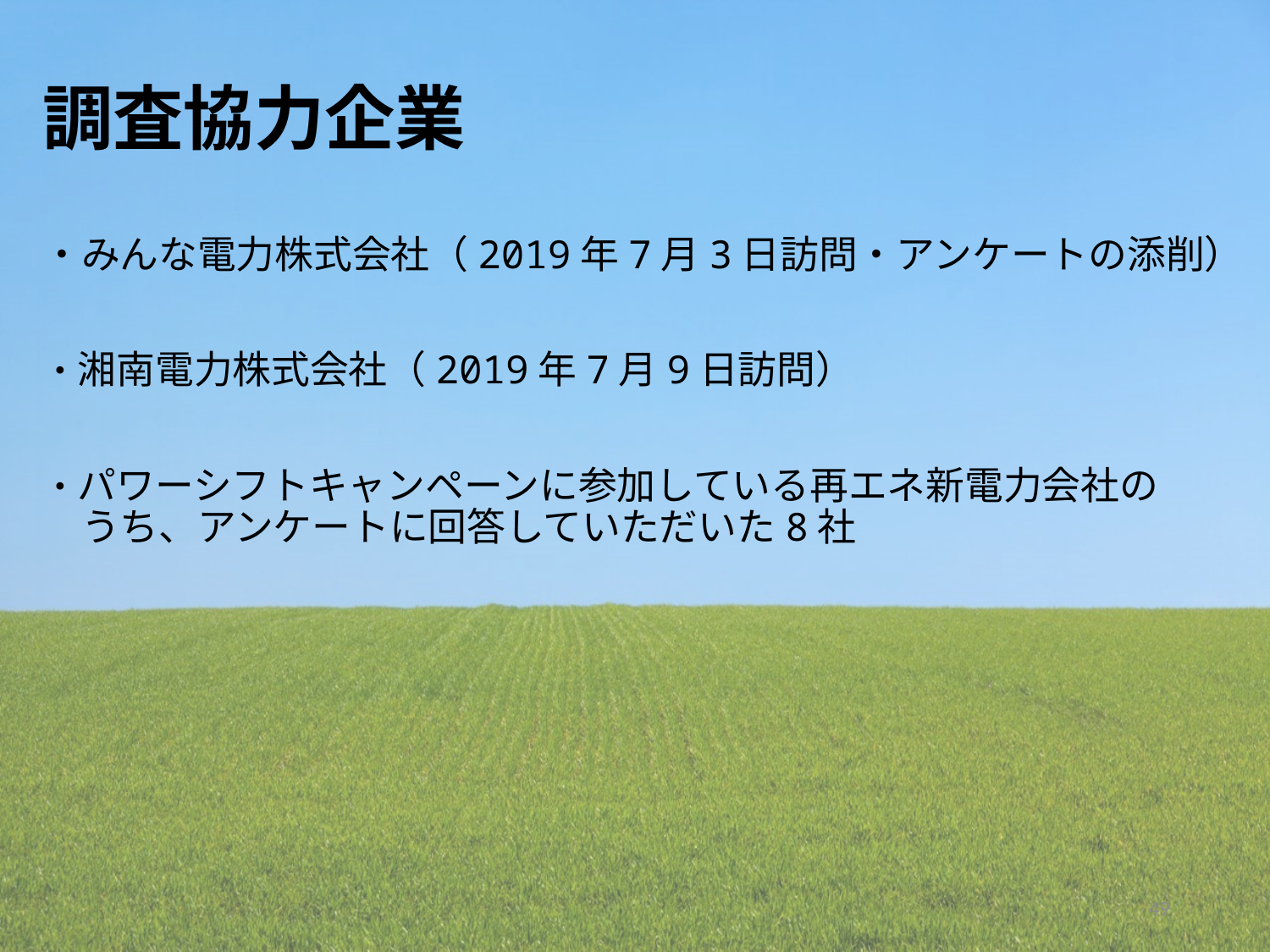

調査協力企業

・みんな電力株式会社（2019年7月3日訪問・アンケートの添削）

・湘南電力株式会社（2019年7月9日訪問）

・パワーシフトキャンペーンに参加している再エネ新電力会社の
　うち、アンケートに回答していただいた8社

49